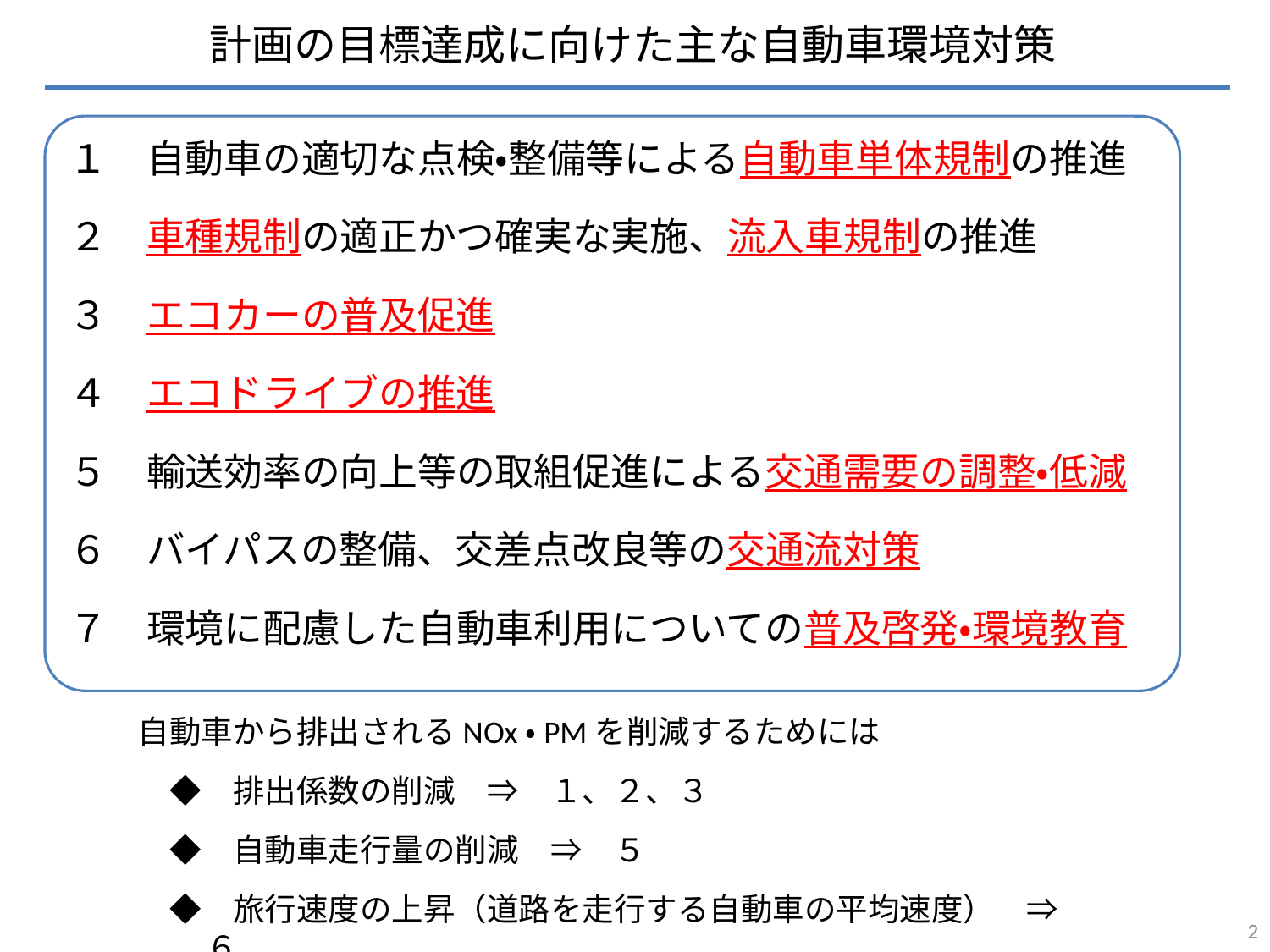

計画の目標達成に向けた主な自動車環境対策
１　自動車の適切な点検・整備等による自動車単体規制の推進
２　車種規制の適正かつ確実な実施、流入車規制の推進
３　エコカーの普及促進
４　エコドライブの推進
５　輸送効率の向上等の取組促進による交通需要の調整・低減
６　バイパスの整備、交差点改良等の交通流対策
７　環境に配慮した自動車利用についての普及啓発・環境教育
自動車から排出されるNOx・PMを削減するためには
　◆　排出係数の削減　⇒　１、２、３
　◆　自動車走行量の削減　⇒　５
　◆　旅行速度の上昇（道路を走行する自動車の平均速度）　⇒　６
2